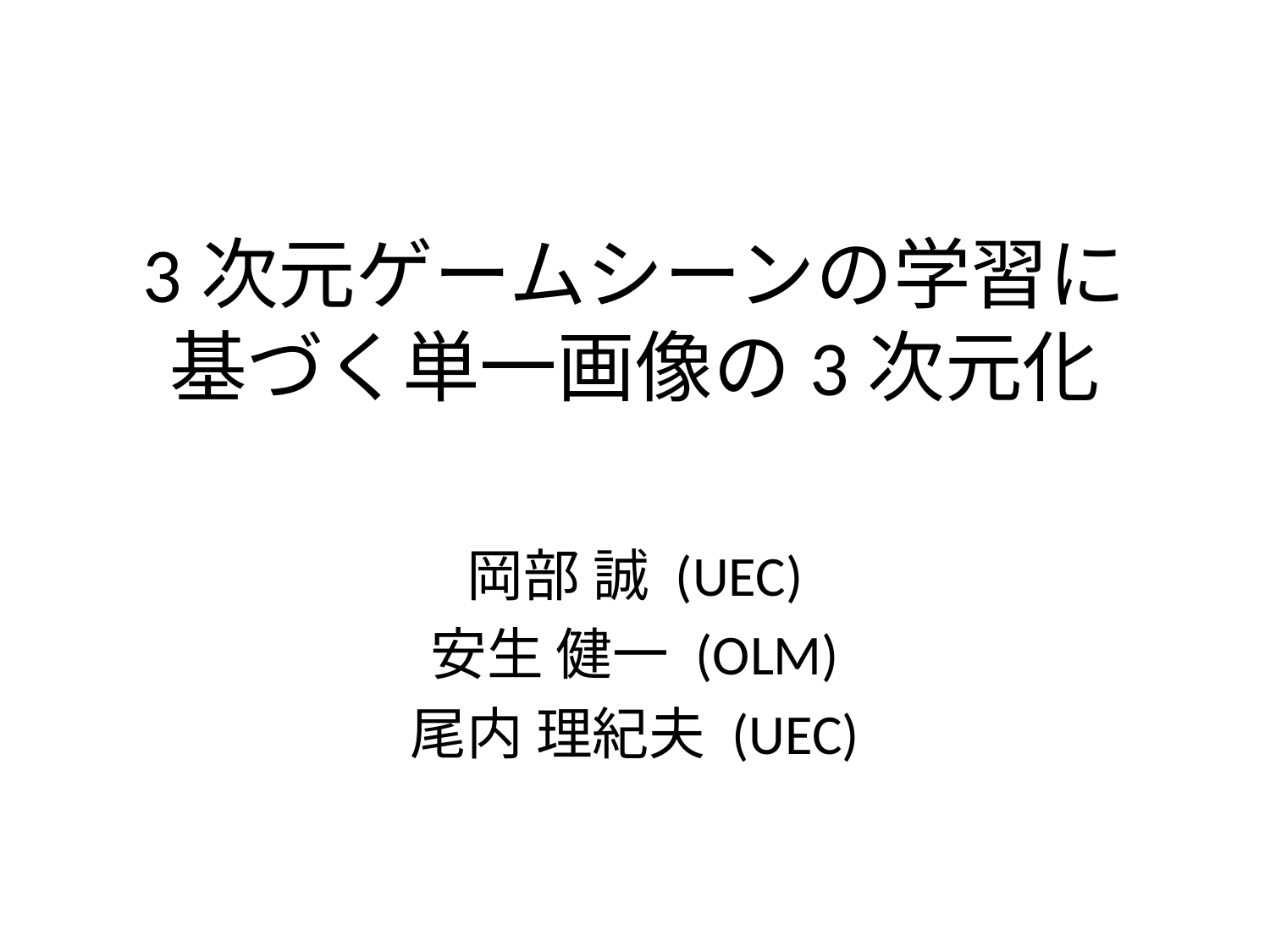

# 3次元ゲームシーンの学習に 基づく単一画像の3次元化
岡部 誠 (UEC)
安生 健一 (OLM)
尾内 理紀夫 (UEC)